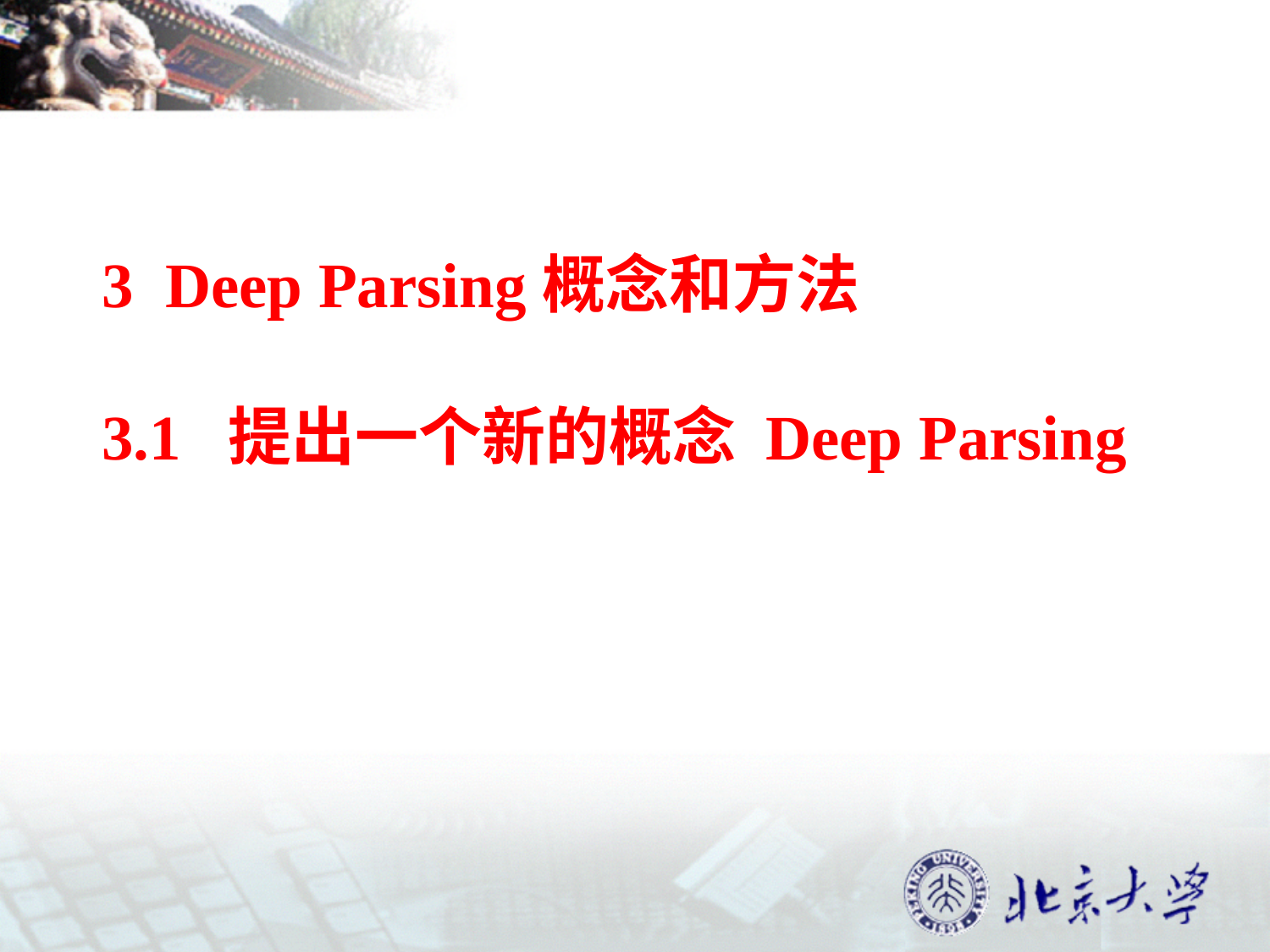

3  Deep Parsing概念和方法

3.1  提出一个新的概念 Deep Parsing